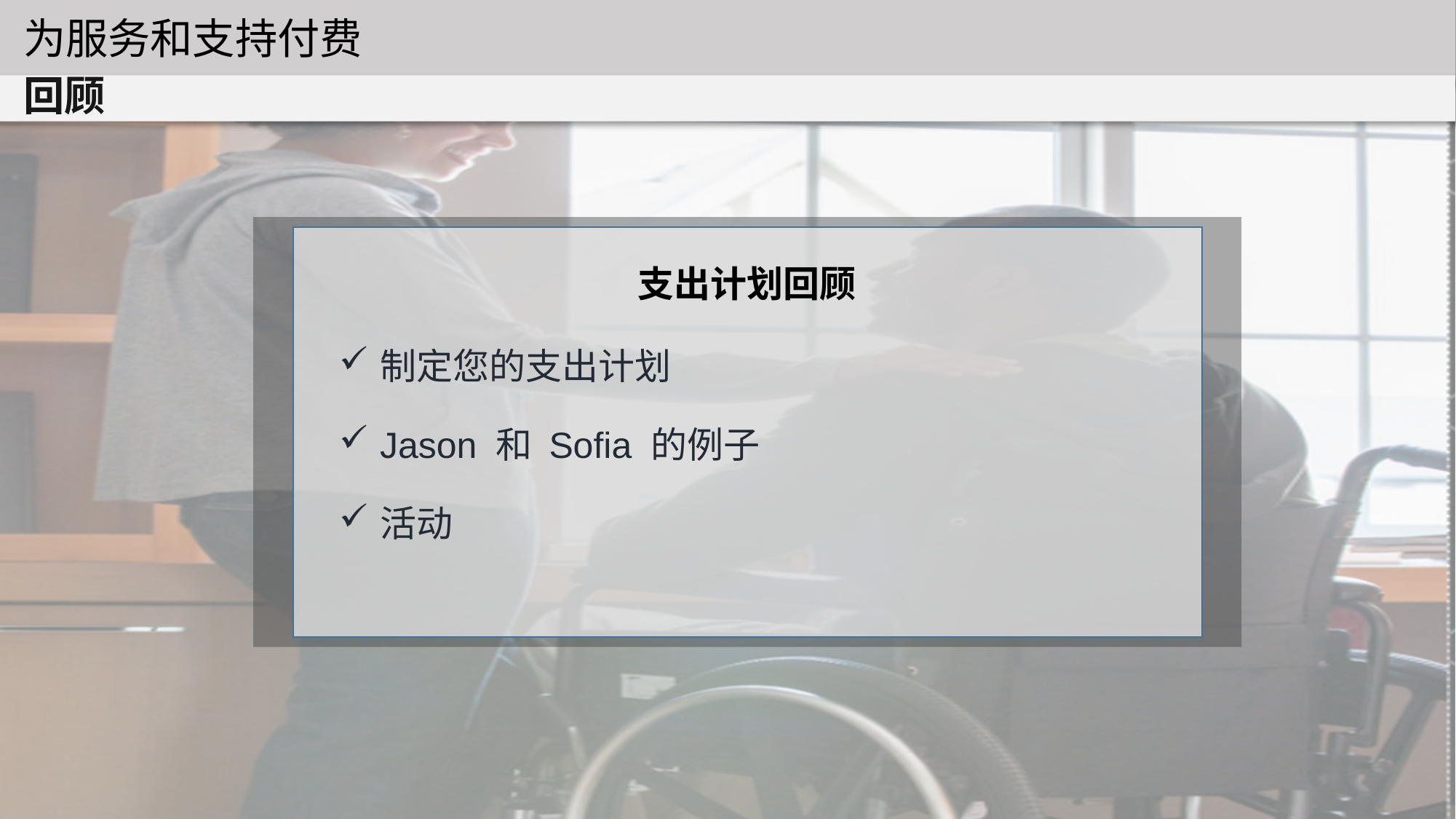

为服务和支持付费
回顾

支出计划回顾

制定您的支出计划

Jason 和 Sofia 的例子

活动